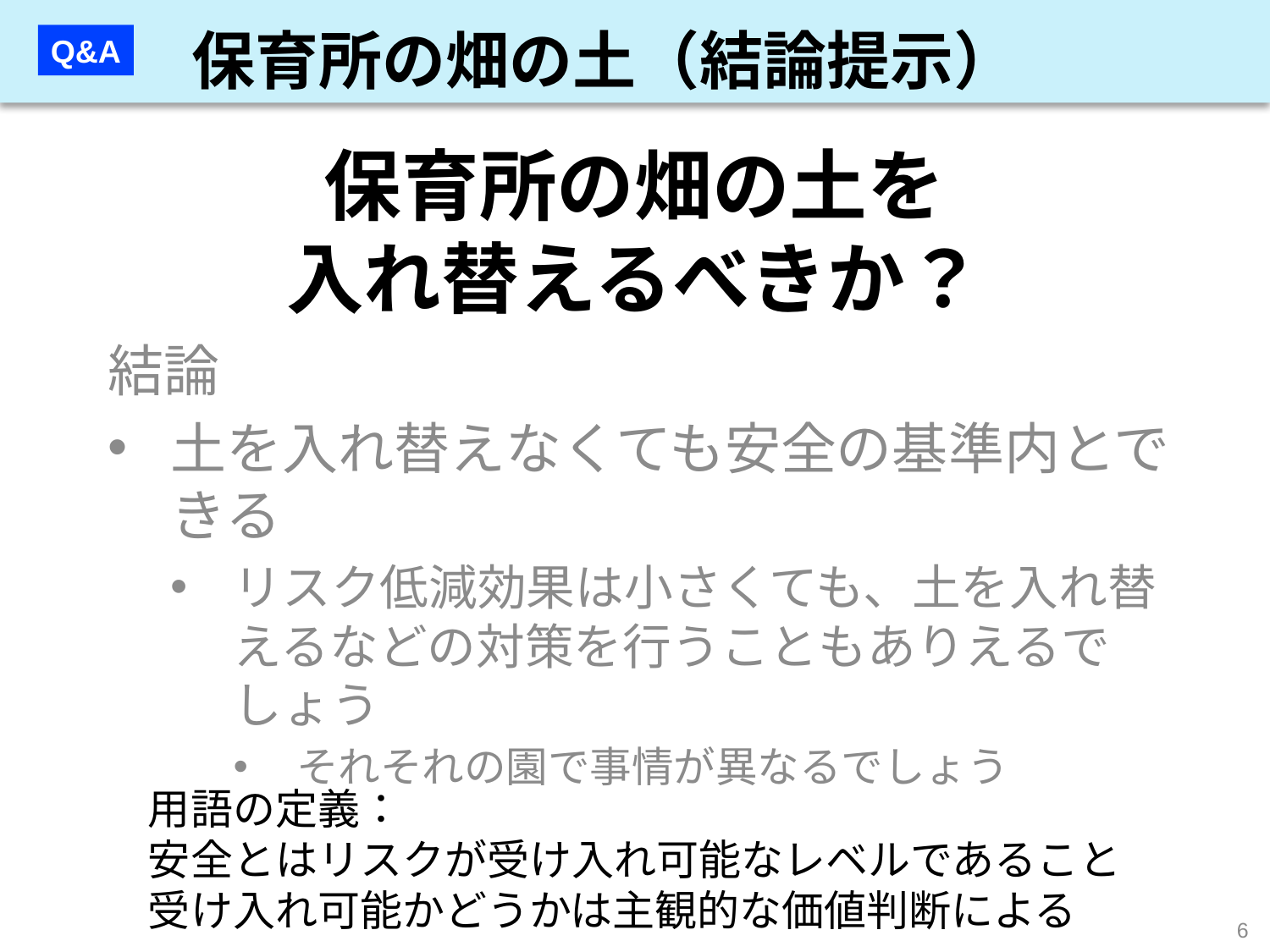

保育所の畑の土（結論提示）
Q&A
# 保育所の畑の土を 入れ替えるべきか？
結論
土を入れ替えなくても安全の基準内とできる
リスク低減効果は小さくても、土を入れ替えるなどの対策を行うこともありえるでしょう
それそれの園で事情が異なるでしょう
用語の定義：
安全とはリスクが受け入れ可能なレベルであること
受け入れ可能かどうかは主観的な価値判断による
6